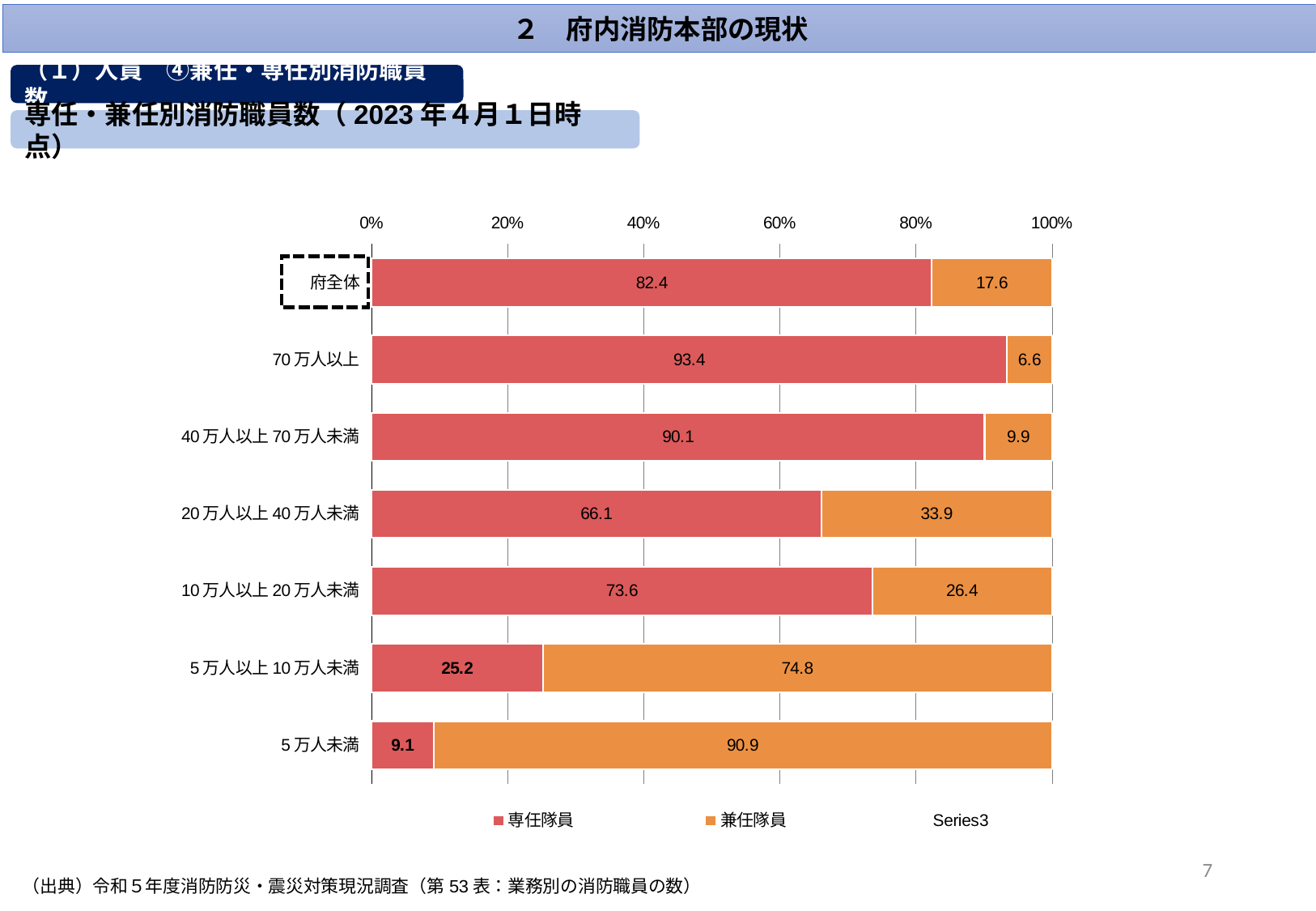

２　府内消防本部の現状
（１）人員　④兼任・専任別消防職員数
専任・兼任別消防職員数（2023年４月１日時点）

### Chart

| Category | 専任隊員 | 兼任隊員 |  |
|---|---|---|---|
| 府全体 | 82.35820132856414 | 17.641798671435872 | None |
| 70万人以上 | 93.39622641509435 | 6.60377358490566 | None |
| 40万人以上70万人未満 | 90.09163802978236 | 9.90836197021764 | None |
| 20万人以上40万人未満 | 66.08344549125168 | 33.91655450874832 | None |
| 10万人以上20万人未満 | 73.58490566037736 | 26.41509433962264 | None |
| 5万人以上10万人未満 | 25.17241379310345 | 74.82758620689656 | None |
| 5万人未満 | 9.090909090909092 | 90.9090909090909 | None |
7
（出典）令和５年度消防防災・震災対策現況調査（第53表：業務別の消防職員の数）